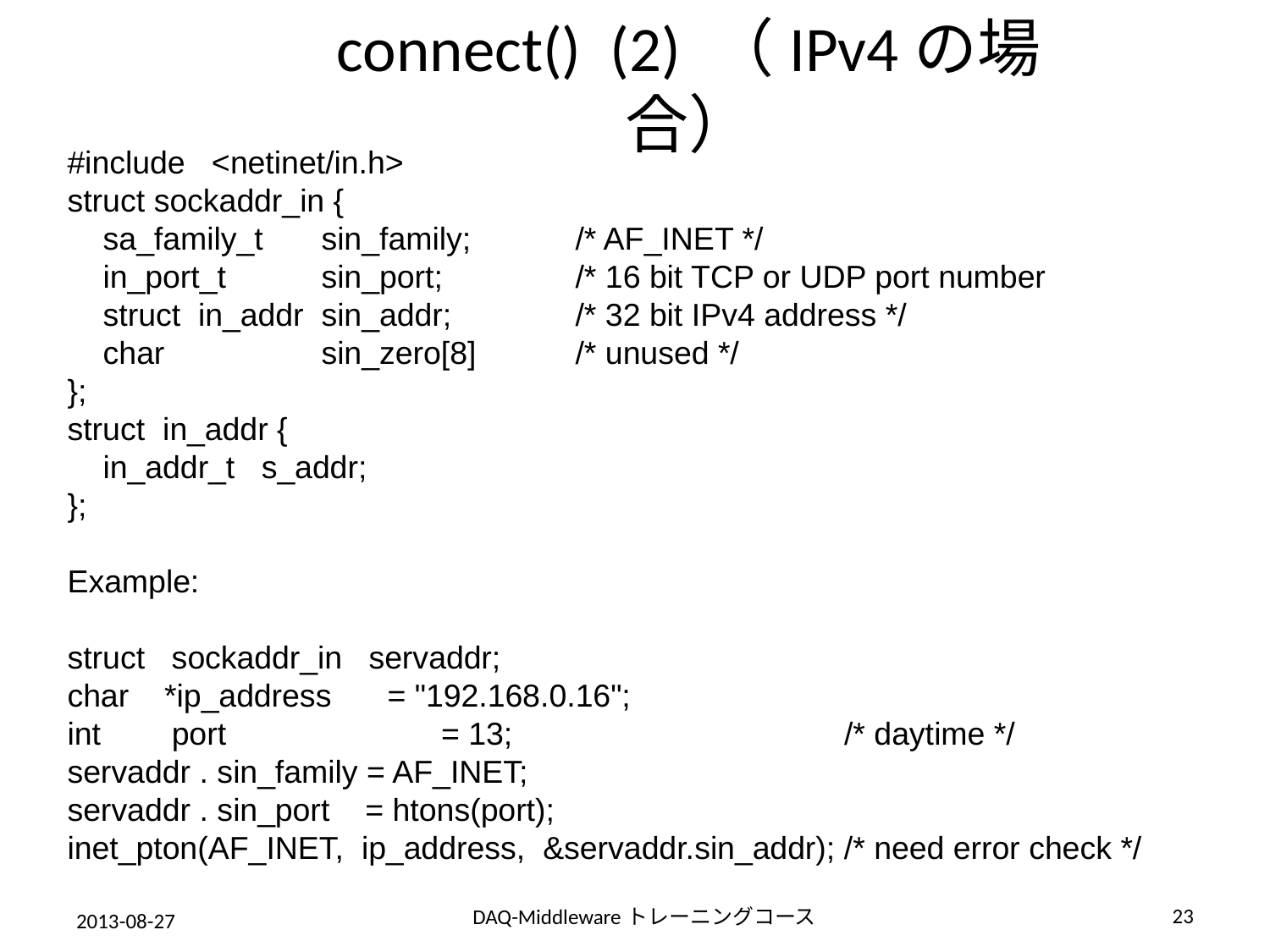

# connect()  (2) （IPv4の場合）
#include   <netinet/in.h>
struct sockaddr_in {
    sa_family_t	sin_family;	/* AF_INET */
    in_port_t	sin_port;		/* 16 bit TCP or UDP port number
    struct  in_addr	sin_addr;	/* 32 bit IPv4 address */
    char		sin_zero[8]	/* unused */
};
struct  in_addr {
    in_addr_t   s_addr;
};

Example:

struct   sockaddr_in   servaddr;
char    *ip_address 　= "192.168.0.16";
int        port 　　　　　　= 13;	　　　　　　　　 /* daytime */
servaddr . sin_family = AF_INET;
servaddr . sin_port    = htons(port);
inet_pton(AF_INET,  ip_address,  &servaddr.sin_addr); /* need error check */
23
DAQ-Middlewareトレーニングコース
2013-08-27